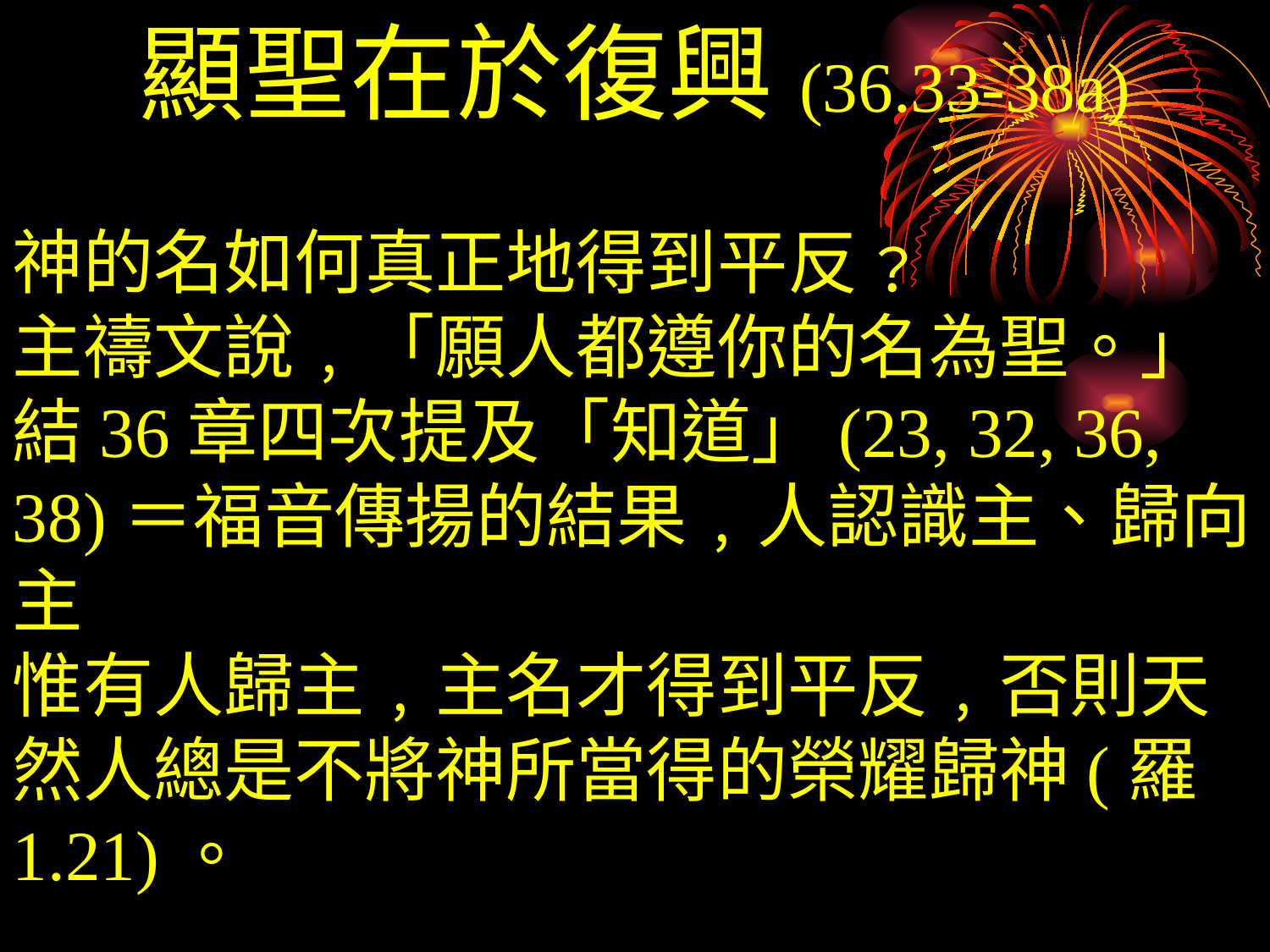

顯聖在於復興(36.33-38a)

神的名如何真正地得到平反﹖
主禱文說﹐「願人都遵你的名為聖。」
結36章四次提及「知道」(23, 32, 36, 38)＝福音傳揚的結果﹐人認識主、歸向主
惟有人歸主﹐主名才得到平反﹐否則天然人總是不將神所當得的榮耀歸神(羅1.21)。